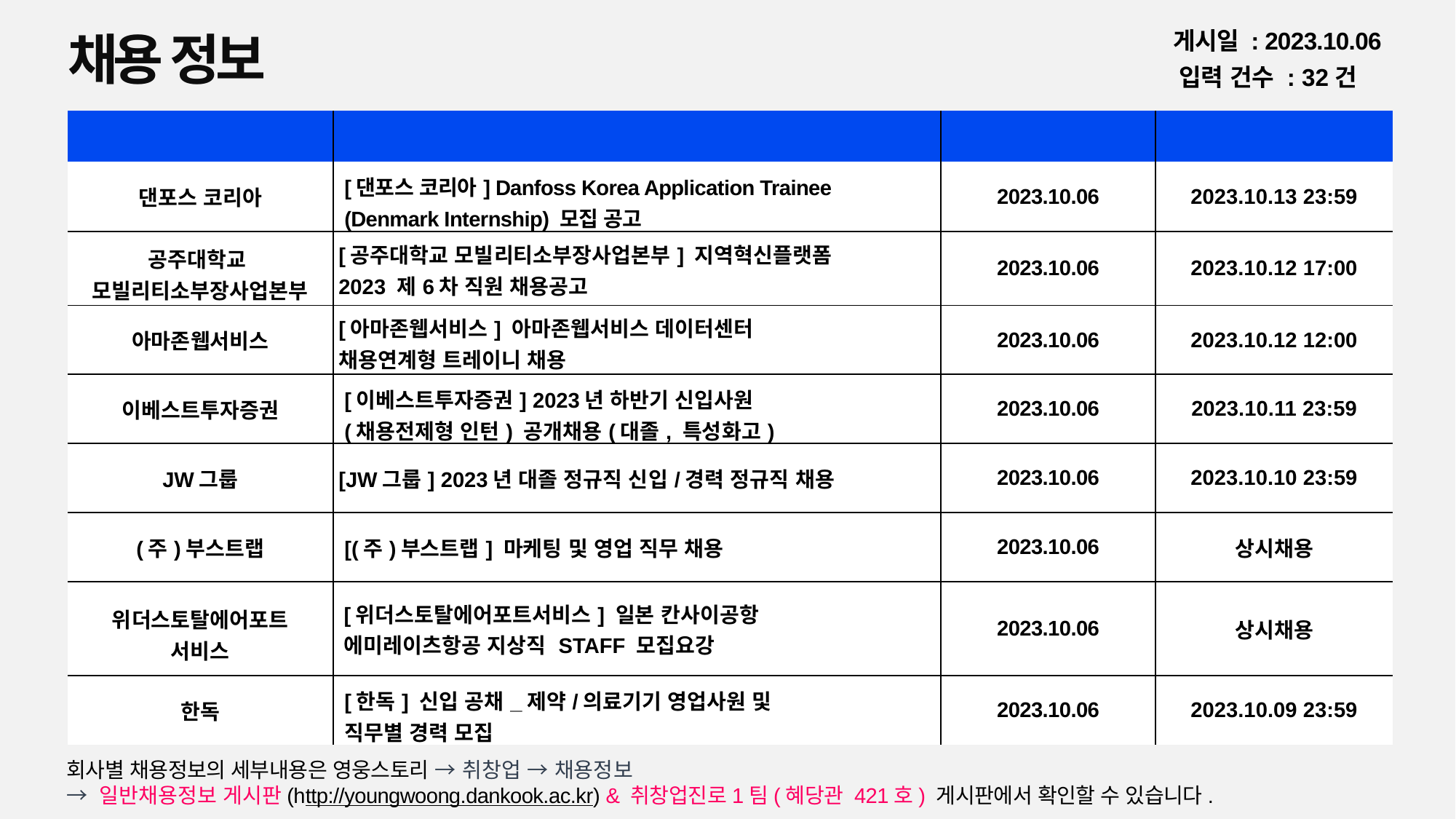

채용 정보
게시일 : 2023.10.06
입력 건수 : 32건
| 회사명 | 공고명 | 등록일 | 마감일 |
| --- | --- | --- | --- |
| 댄포스 코리아 | [댄포스 코리아] Danfoss Korea Application Trainee (Denmark Internship) 모집 공고 | 2023.10.06 | 2023.10.13 23:59 |
| 공주대학교 모빌리티소부장사업본부 | [공주대학교 모빌리티소부장사업본부] 지역혁신플랫폼 2023 제6차 직원 채용공고 | 2023.10.06 | 2023.10.12 17:00 |
| 아마존웹서비스 | [아마존웹서비스] 아마존웹서비스 데이터센터 채용연계형 트레이니 채용 | 2023.10.06 | 2023.10.12 12:00 |
| 이베스트투자증권 | [이베스트투자증권] 2023년 하반기 신입사원 (채용전제형 인턴) 공개채용(대졸, 특성화고) | 2023.10.06 | 2023.10.11 23:59 |
| JW그룹 | [JW그룹] 2023년 대졸 정규직 신입/경력 정규직 채용 | 2023.10.06 | 2023.10.10 23:59 |
| (주)부스트랩 | [(주)부스트랩] 마케팅 및 영업 직무 채용 | 2023.10.06 | 상시채용 |
| 위더스토탈에어포트 서비스 | [위더스토탈에어포트서비스] 일본 칸사이공항 에미레이츠항공 지상직 STAFF 모집요강 | 2023.10.06 | 상시채용 |
| 한독 | [한독] 신입 공채\_제약/의료기기 영업사원 및 직무별 경력 모집 | 2023.10.06 | 2023.10.09 23:59 |
회사별 채용정보의 세부내용은 영웅스토리 → 취창업 → 채용정보
→ 일반채용정보 게시판(http://youngwoong.dankook.ac.kr) & 취창업진로1팀(혜당관 421호) 게시판에서 확인할 수 있습니다.